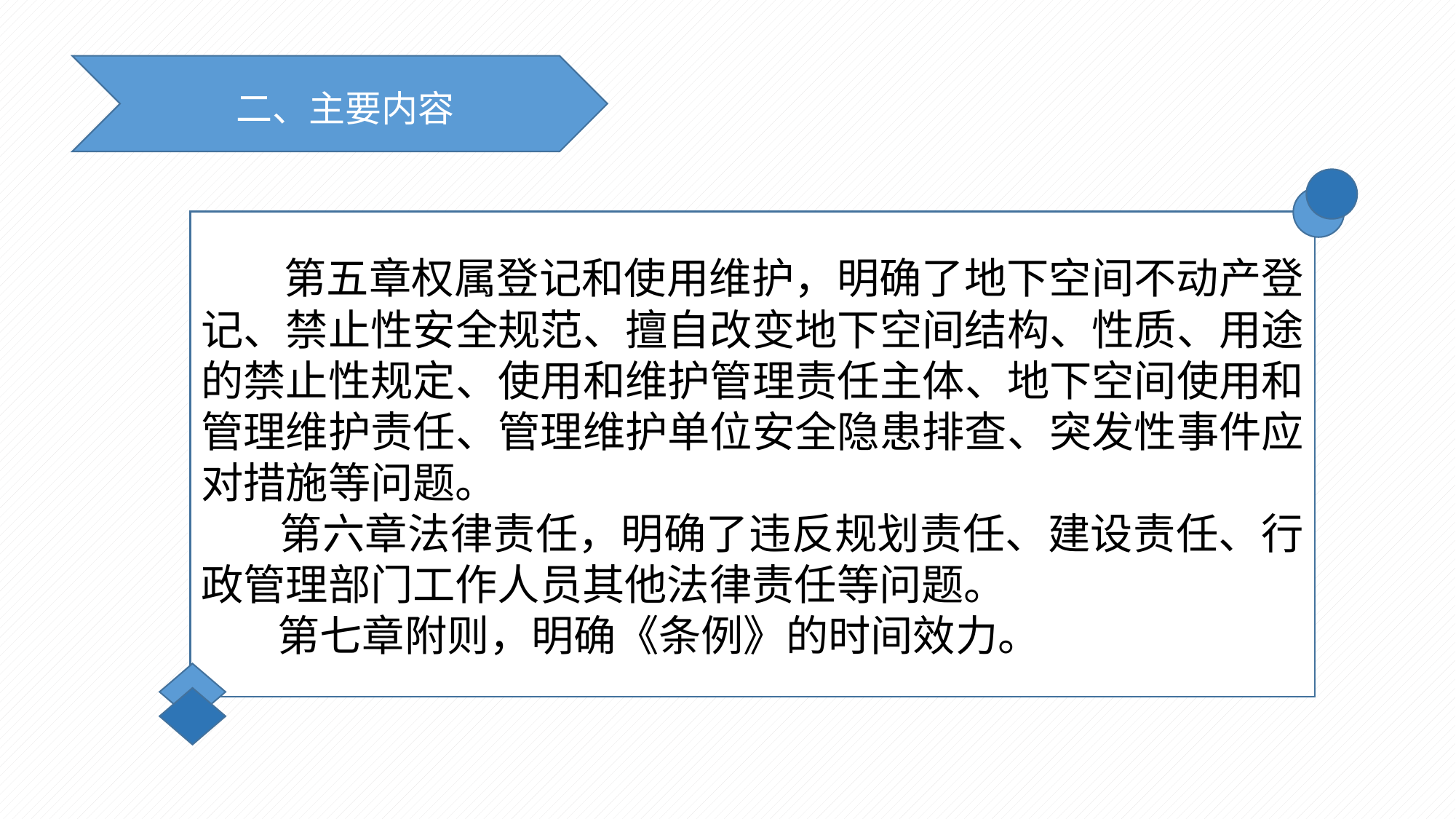

二、主要内容

       第五章权属登记和使用维护，明确了地下空间不动产登记、禁止性安全规范、擅自改变地下空间结构、性质、用途的禁止性规定、使用和维护管理责任主体、地下空间使用和管理维护责任、管理维护单位安全隐患排查、突发性事件应对措施等问题。
       第六章法律责任，明确了违反规划责任、建设责任、行政管理部门工作人员其他法律责任等问题。
       第七章附则，明确《条例》的时间效力。